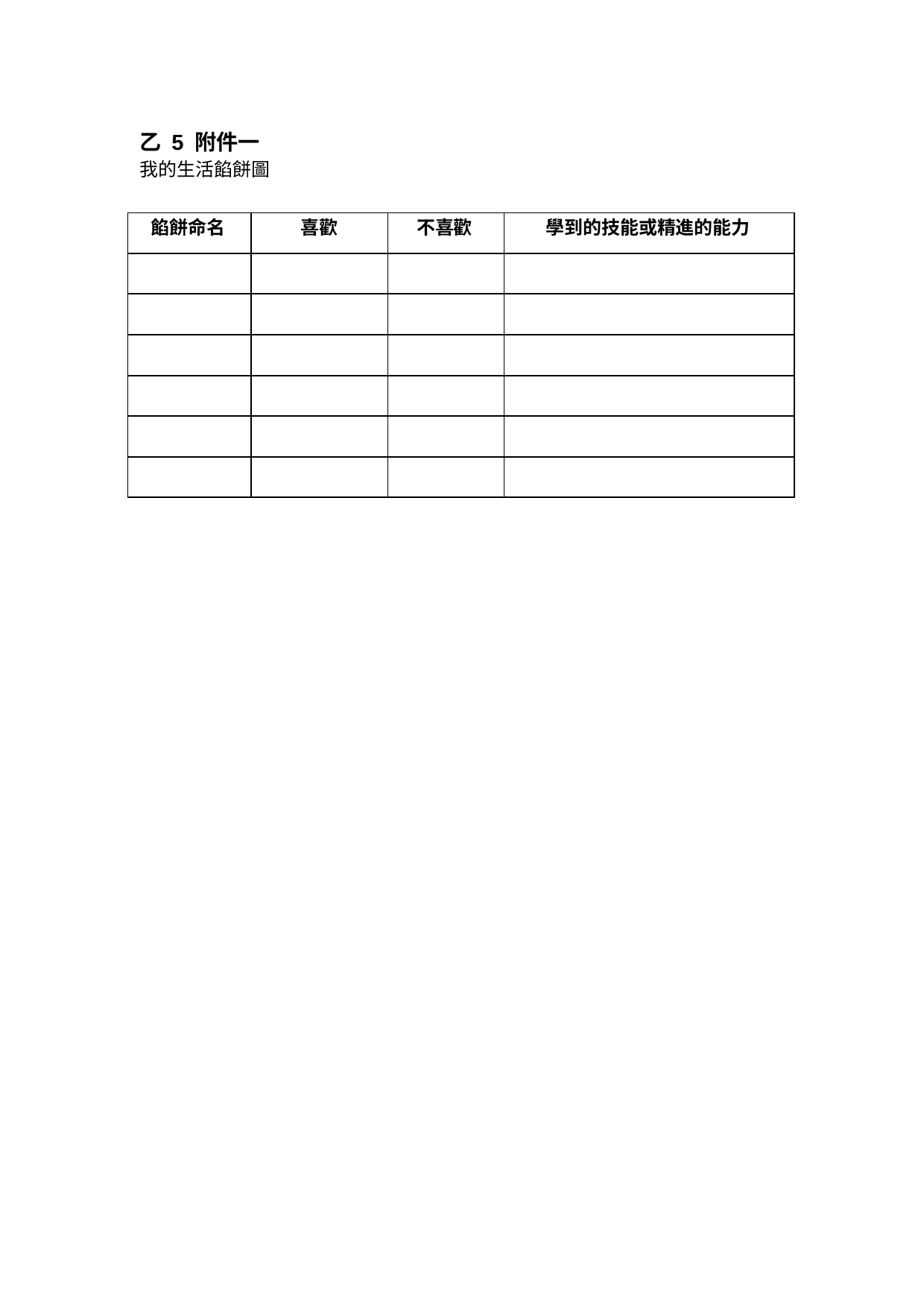

乙 5 附件一
我的生活餡餅圖
| 餡餅命名 | 喜歡 | 不喜歡 | 學到的技能或精進的能力 |
| --- | --- | --- | --- |
|  |  |  |  |
|  |  |  |  |
|  |  |  |  |
|  |  |  |  |
|  |  |  |  |
|  |  |  |  |